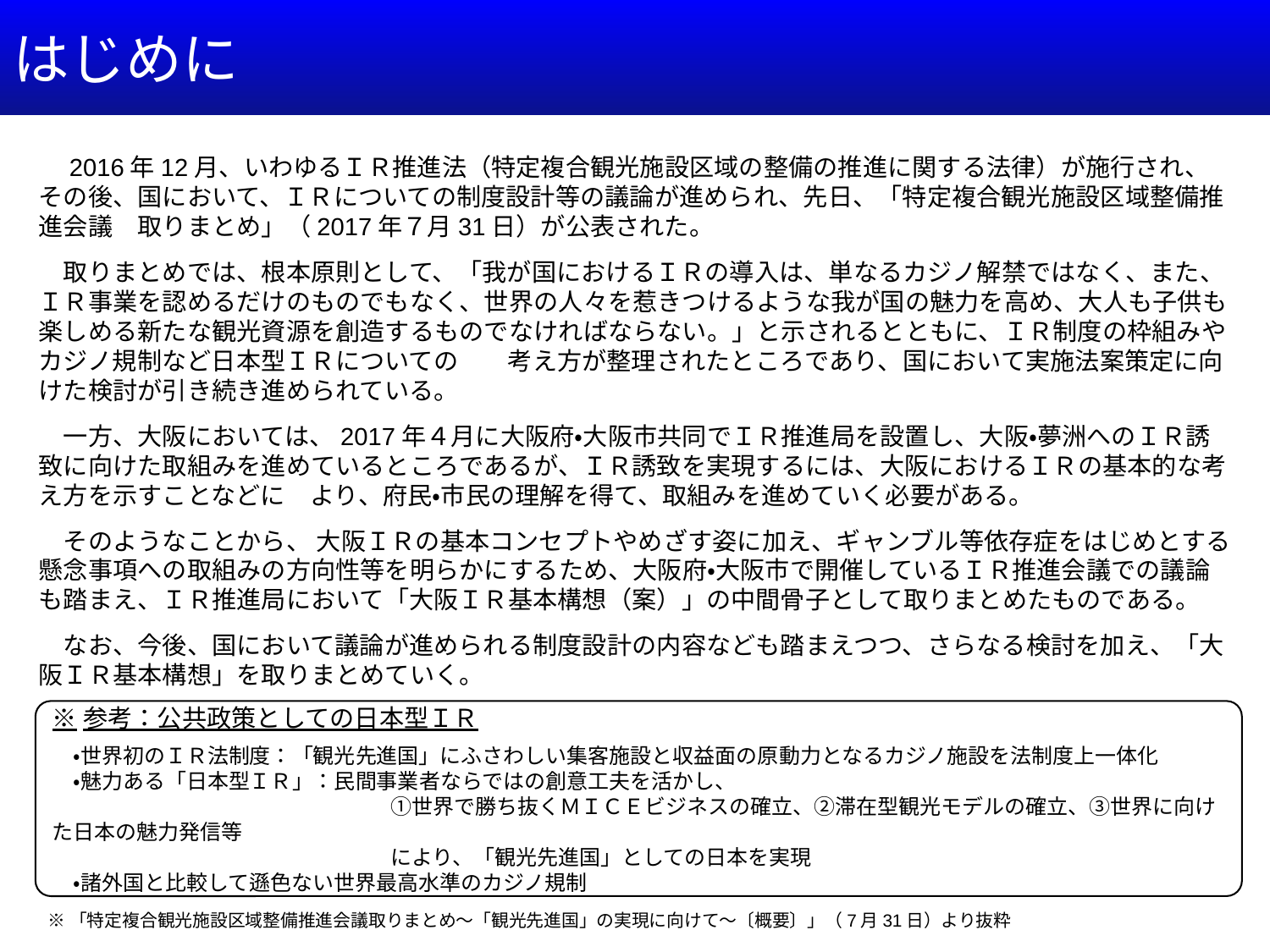

はじめに
　2016年12月、いわゆるＩＲ推進法（特定複合観光施設区域の整備の推進に関する法律）が施行され、その後、国において、ＩＲについての制度設計等の議論が進められ、先日、「特定複合観光施設区域整備推進会議　取りまとめ」（2017年７月31日）が公表された。
　取りまとめでは、根本原則として、「我が国におけるＩＲの導入は、単なるカジノ解禁ではなく、また、ＩＲ事業を認めるだけのものでもなく、世界の人々を惹きつけるような我が国の魅力を高め、大人も子供も楽しめる新たな観光資源を創造するものでなければならない。」と示されるとともに、ＩＲ制度の枠組みやカジノ規制など日本型ＩＲについての　　考え方が整理されたところであり、国において実施法案策定に向けた検討が引き続き進められている。
　一方、大阪においては、2017年４月に大阪府・大阪市共同でＩＲ推進局を設置し、大阪・夢洲へのＩＲ誘致に向けた取組みを進めているところであるが、ＩＲ誘致を実現するには、大阪におけるＩＲの基本的な考え方を示すことなどに　より、府民・市民の理解を得て、取組みを進めていく必要がある。
　そのようなことから、 大阪ＩＲの基本コンセプトやめざす姿に加え、ギャンブル等依存症をはじめとする懸念事項への取組みの方向性等を明らかにするため、大阪府・大阪市で開催しているＩＲ推進会議での議論も踏まえ、ＩＲ推進局において「大阪ＩＲ基本構想（案）」の中間骨子として取りまとめたものである。
　なお、今後、国において議論が進められる制度設計の内容なども踏まえつつ、さらなる検討を加え、「大阪ＩＲ基本構想」を取りまとめていく。
※参考：公共政策としての日本型ＩＲ
　・世界初のＩＲ法制度：「観光先進国」にふさわしい集客施設と収益面の原動力となるカジノ施設を法制度上一体化
　・魅力ある「日本型ＩＲ」：民間事業者ならではの創意工夫を活かし、
　　　　　　　　　　　　　　　　①世界で勝ち抜くＭＩＣＥビジネスの確立、②滞在型観光モデルの確立、③世界に向けた日本の魅力発信等
　　　　　　　　　　　　　　　　により、「観光先進国」としての日本を実現
　・諸外国と比較して遜色ない世界最高水準のカジノ規制
※「特定複合観光施設区域整備推進会議取りまとめ～「観光先進国」の実現に向けて～〔概要〕」（7月31日）より抜粋